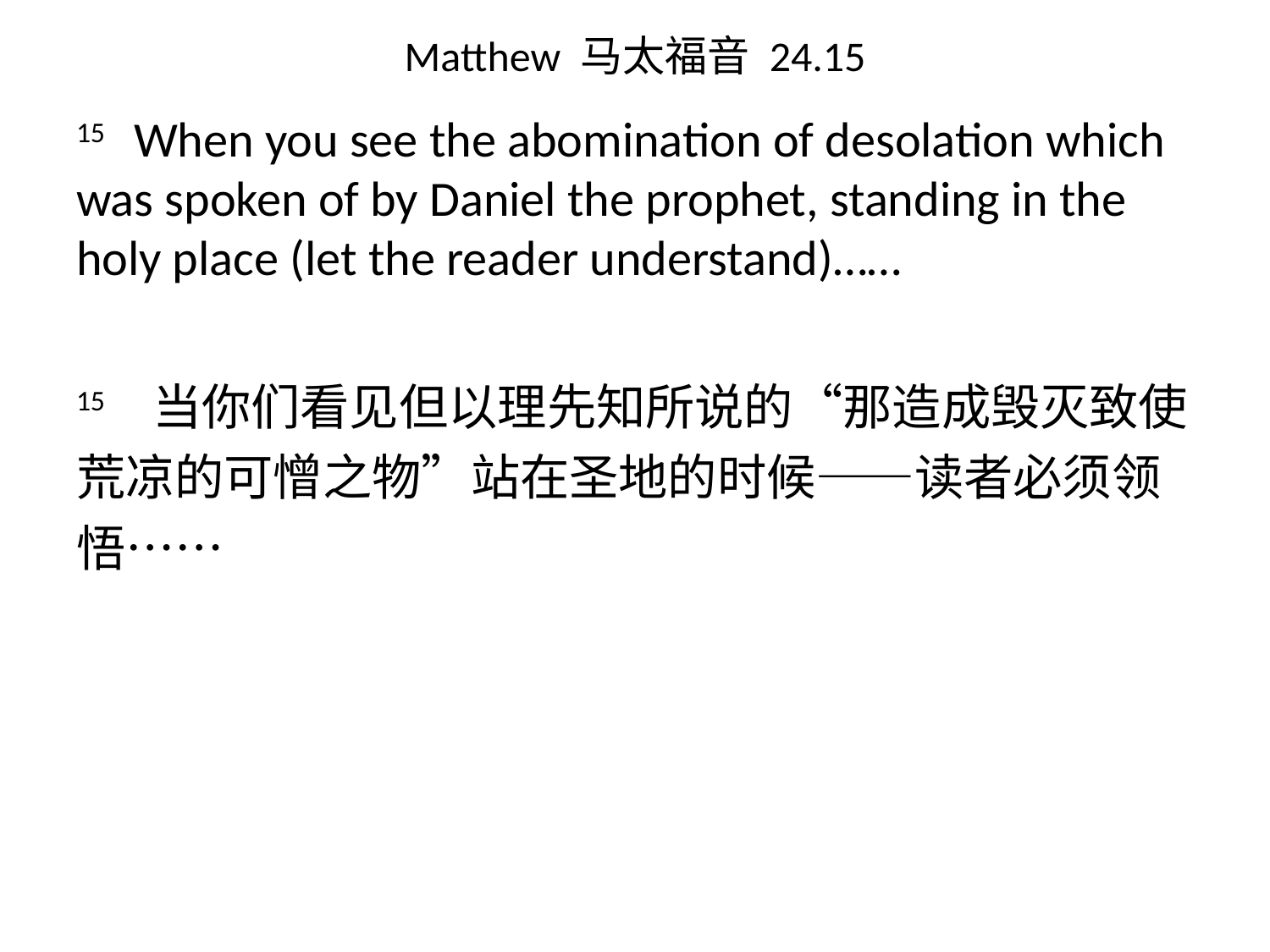

# Matthew 马太福音 24.15
15   When you see the abomination of desolation which was spoken of by Daniel the prophet, standing in the holy place (let the reader understand)……

15    当你们看见但以理先知所说的“那造成毁灭致使 荒凉的可憎之物”站在圣地的时候——读者必须领悟……